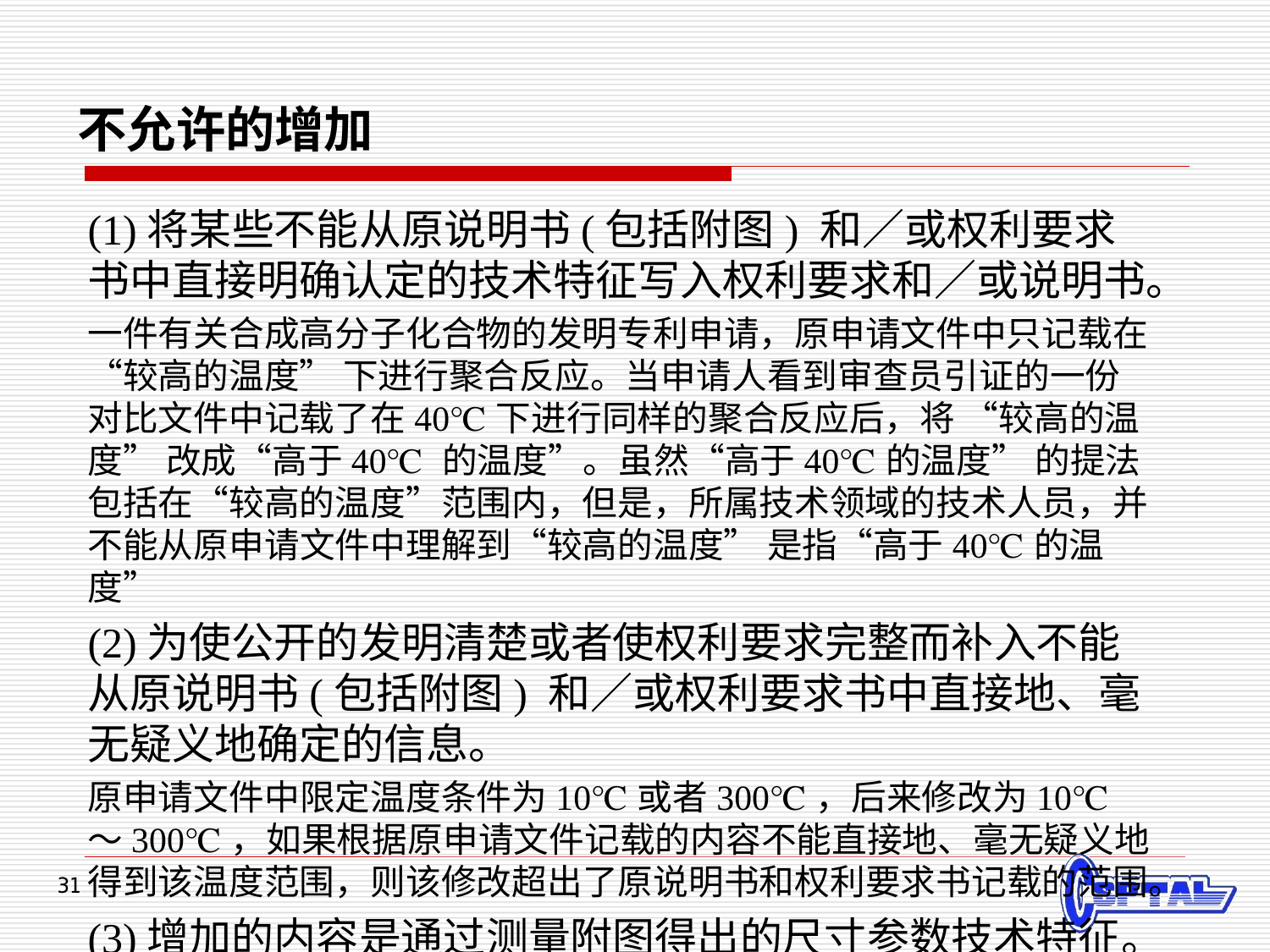

# 不允许的增加
(1)将某些不能从原说明书(包括附图) 和／或权利要求书中直接明确认定的技术特征写入权利要求和／或说明书。
一件有关合成高分子化合物的发明专利申请，原申请文件中只记载在“较高的温度” 下进行聚合反应。当申请人看到审查员引证的一份对比文件中记载了在40℃下进行同样的聚合反应后，将 “较高的温度” 改成“高于40℃ 的温度”。虽然“高于40℃的温度” 的提法包括在“较高的温度”范围内，但是，所属技术领域的技术人员，并不能从原申请文件中理解到“较高的温度” 是指“高于40℃的温度”
(2)为使公开的发明清楚或者使权利要求完整而补入不能从原说明书(包括附图) 和／或权利要求书中直接地、毫无疑义地确定的信息。
原申请文件中限定温度条件为10℃或者300℃，后来修改为10℃ ～300℃，如果根据原申请文件记载的内容不能直接地、毫无疑义地得到该温度范围，则该修改超出了原说明书和权利要求书记载的范围。
(3)增加的内容是通过测量附图得出的尺寸参数技术特征。
31